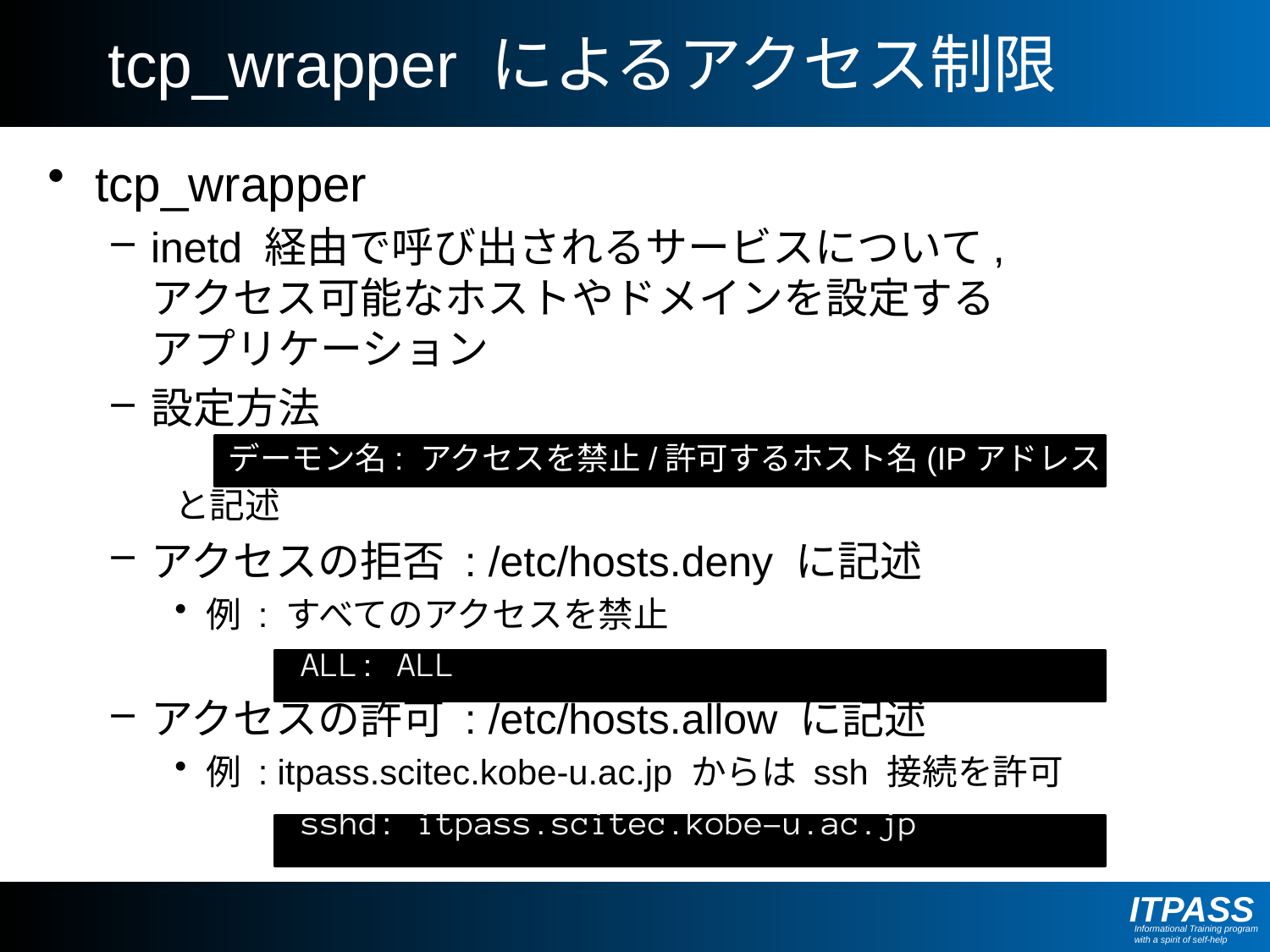

# tcp_wrapper によるアクセス制限
tcp_wrapper
inetd 経由で呼び出されるサービスについて,              アクセス可能なホストやドメインを設定する              アプリケーション
設定方法
  デーモン名: アクセスを禁止/許可するホスト名(IPアドレス)
と記述
アクセスの拒否 : /etc/hosts.deny に記述
例 : すべてのアクセスを禁止
	ALL: ALL
アクセスの許可 : /etc/hosts.allow に記述
例 : itpass.scitec.kobe-u.ac.jp からは ssh 接続を許可
	sshd: itpass.scitec.kobe-u.ac.jp